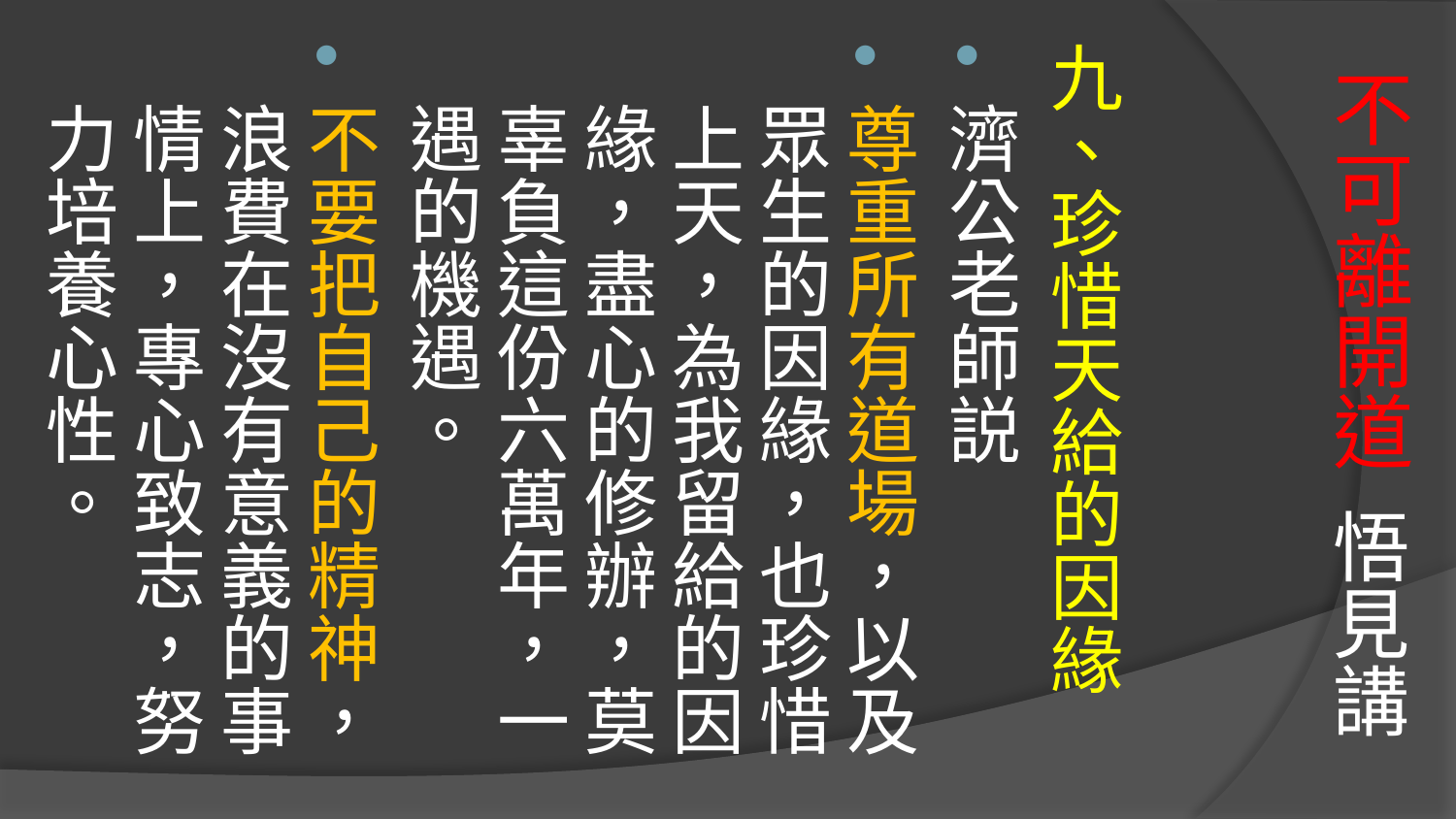

# 不可離開道  悟見講
九、珍惜天給的因緣
濟公老師説
尊重所有道場，以及眾生的因緣，也珍惜上天，為我留給的因緣，盡心的修辦，莫辜負這份六萬年，一遇的機遇。
不要把自己的精神，浪費在沒有意義的事情上，專心致志，努力培養心性。